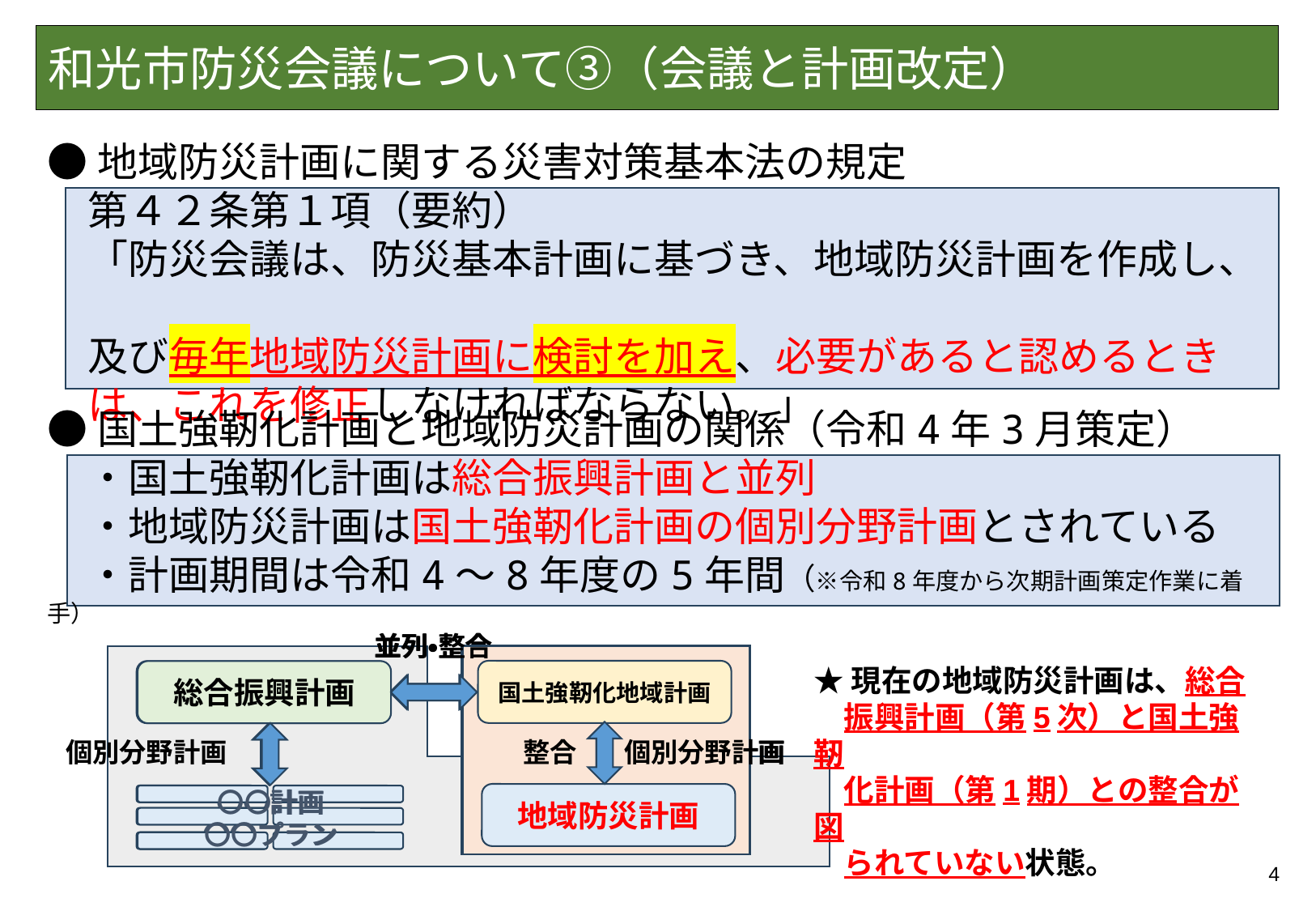

# 和光市防災会議について③（会議と計画改定）
●地域防災計画に関する災害対策基本法の規定
　第４２条第１項（要約）
　「防災会議は、防災基本計画に基づき、地域防災計画を作成し、
　及び毎年地域防災計画に検討を加え、必要があると認めるとき
　は、これを修正しなければならない。」

●国土強靭化計画と地域防災計画の関係（令和4年3月策定）
　・国土強靭化計画は総合振興計画と並列
　・地域防災計画は国土強靭化計画の個別分野計画とされている
　・計画期間は令和4～8年度の5年間（※令和8年度から次期計画策定作業に着手）

並列・整合
並列・整合

★現在の地域防災計画は、総合
　振興計画（第5次）と国土強靭
　化計画（第1期）との整合が図
　られていない状態。
国土強靭化地域計画
国土強靭化地域計画
総合振興計画
総合振興計画

個別分野計画
個別分野計画
個別分野計画
整合
整合

〇〇計画
〇〇プラン
〇〇計画
〇〇プラン
地域防災計画
地域防災計画

4